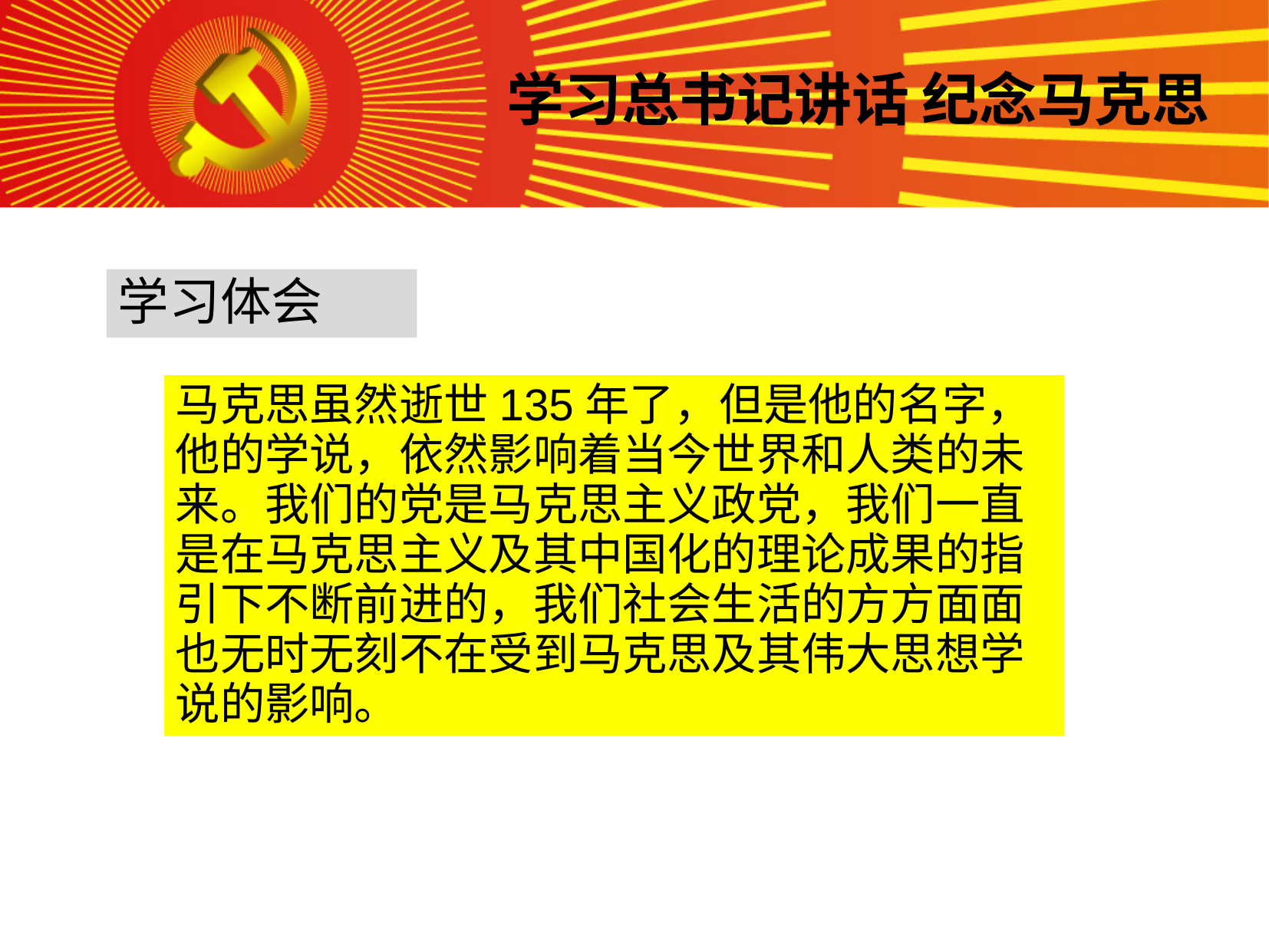

学习总书记讲话 纪念马克思
学习体会
马克思虽然逝世135年了，但是他的名字，他的学说，依然影响着当今世界和人类的未来。我们的党是马克思主义政党，我们一直是在马克思主义及其中国化的理论成果的指引下不断前进的，我们社会生活的方方面面也无时无刻不在受到马克思及其伟大思想学说的影响。